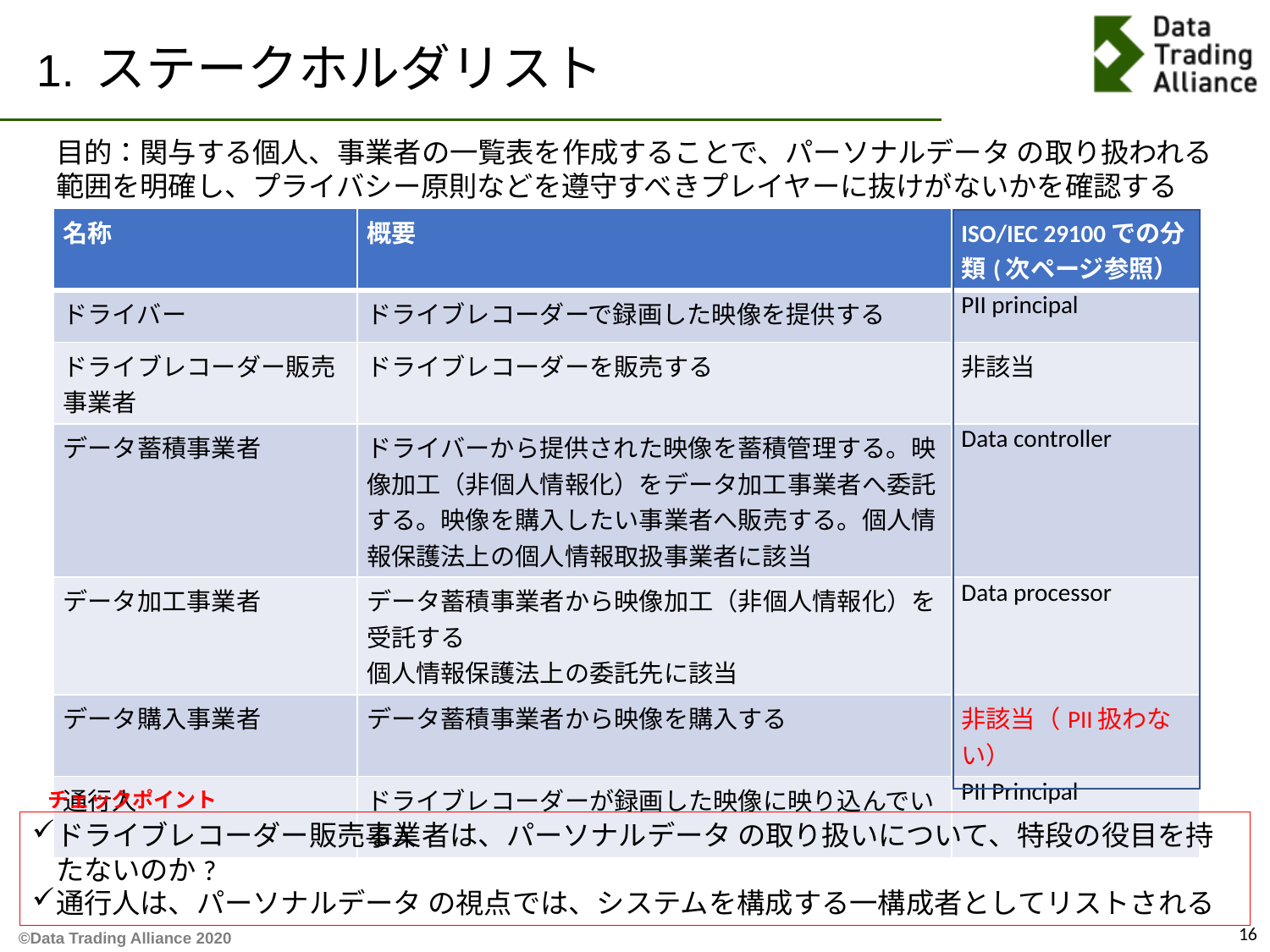

# 1. ステークホルダリスト
目的：関与する個人、事業者の一覧表を作成することで、パーソナルデータ の取り扱われる範囲を明確し、プライバシー原則などを遵守すべきプレイヤーに抜けがないかを確認する
| 名称 | 概要 | ISO/IEC 29100での分類(次ページ参照） |
| --- | --- | --- |
| ドライバー | ドライブレコーダーで録画した映像を提供する | PII principal |
| ドライブレコーダー販売事業者 | ドライブレコーダーを販売する | 非該当 |
| データ蓄積事業者 | ドライバーから提供された映像を蓄積管理する。映像加工（非個人情報化）をデータ加工事業者へ委託する。映像を購入したい事業者へ販売する。個人情報保護法上の個人情報取扱事業者に該当 | Data controller |
| データ加工事業者 | データ蓄積事業者から映像加工（非個人情報化）を受託する 個人情報保護法上の委託先に該当 | Data processor |
| データ購入事業者 | データ蓄積事業者から映像を購入する | 非該当（PII扱わない） |
| 通行人 | ドライブレコーダーが録画した映像に映り込んでいる人 | PII Principal |

チェックポイント
ドライブレコーダー販売事業者は、パーソナルデータ の取り扱いについて、特段の役目を持たないのか?
通行人は、パーソナルデータ の視点では、システムを構成する一構成者としてリストされる
16